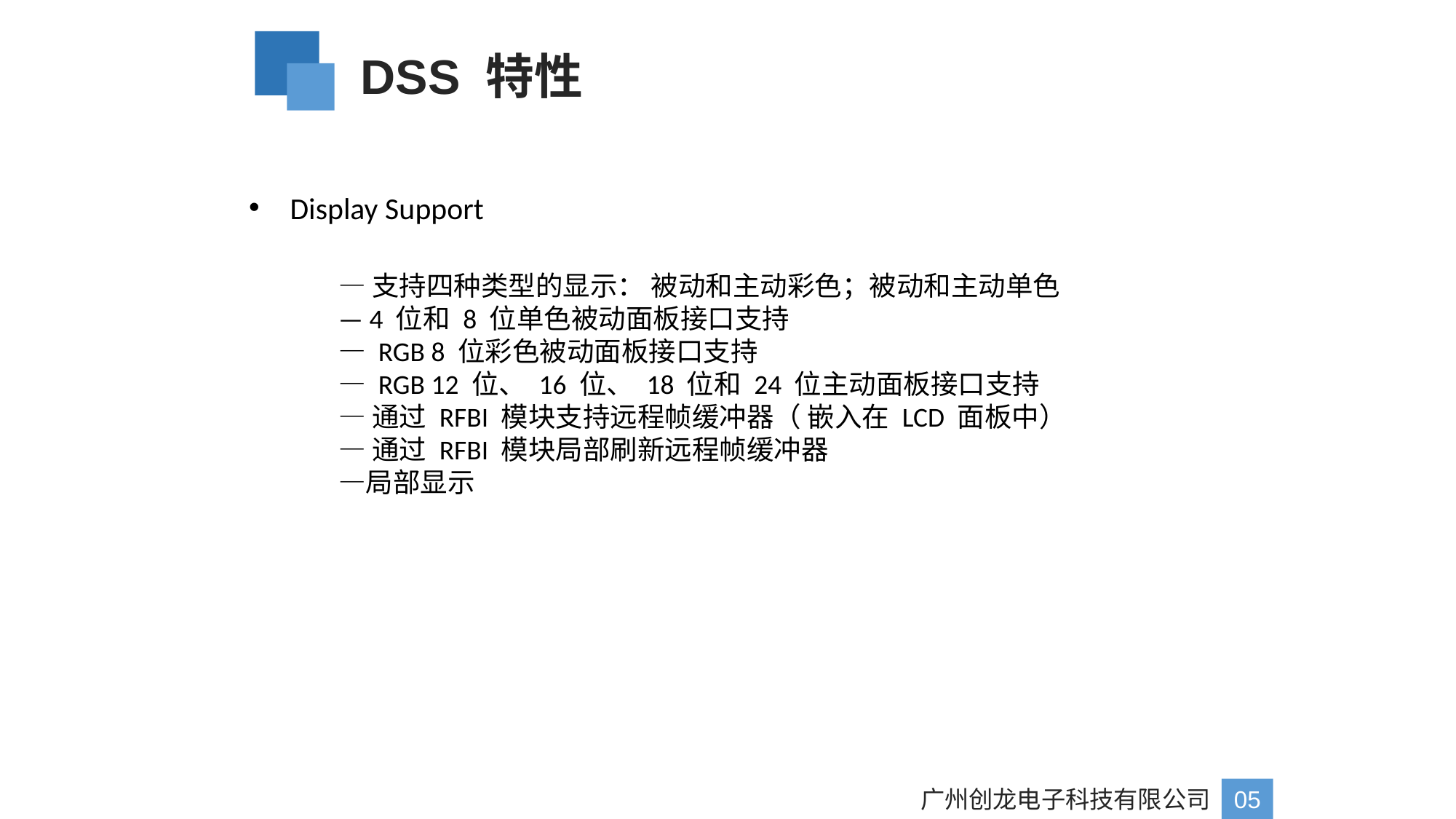

DSS 特性
Display Support
—支持四种类型的显示： 被动和主动彩色；被动和主动单色
— 4 位和 8 位单色被动面板接口支持
— RGB 8 位彩色被动面板接口支持
— RGB 12 位、 16 位、 18 位和 24 位主动面板接口支持
—通过 RFBI 模块支持远程帧缓冲器（ 嵌入在 LCD 面板中）
—通过 RFBI 模块局部刷新远程帧缓冲器
—局部显示
广州创龙电子科技有限公司
05